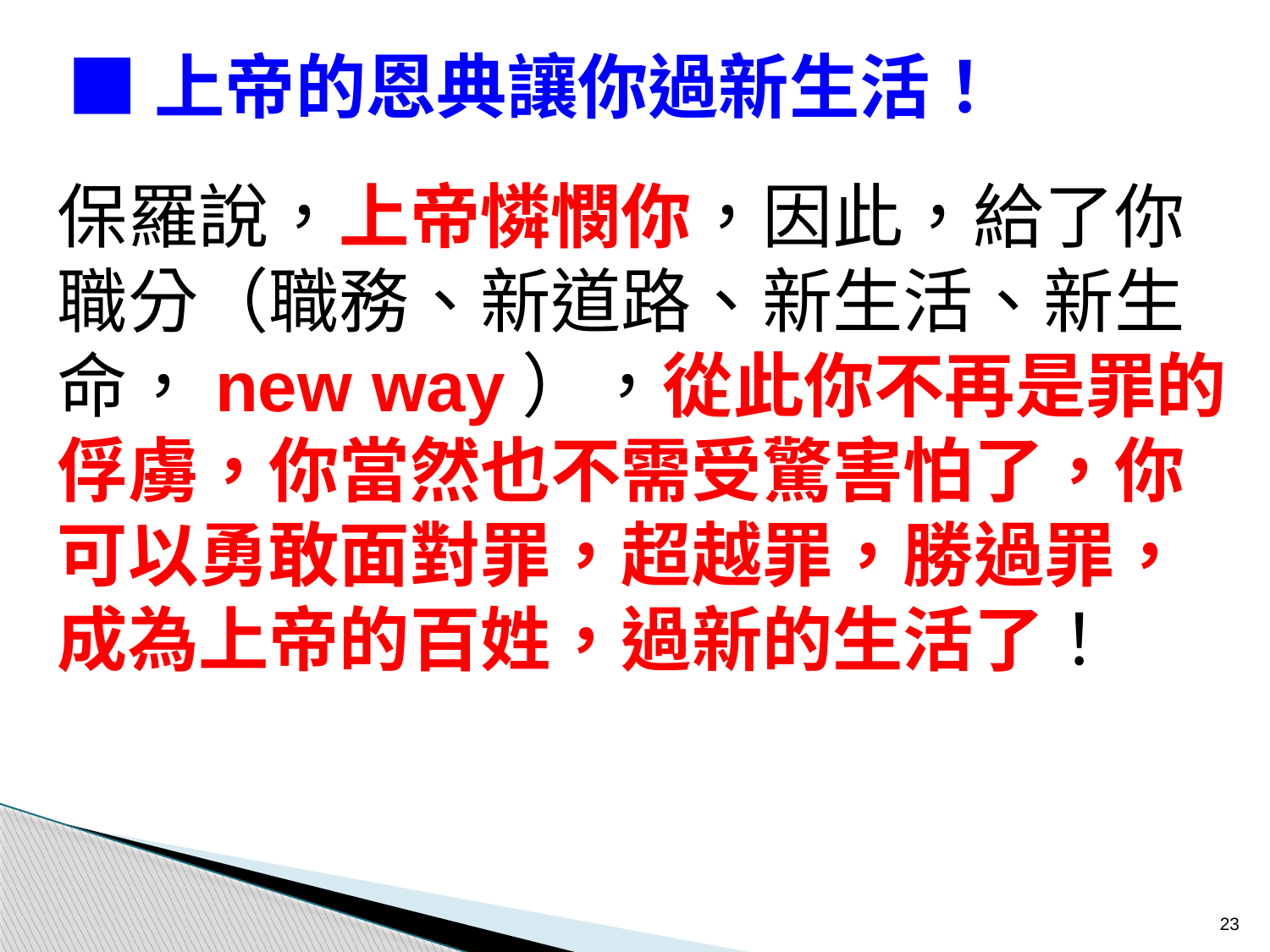

■上帝的恩典讓你過新生活！
保羅說，上帝憐憫你，因此，給了你職分（職務、新道路、新生活、新生命，new way），從此你不再是罪的俘虜，你當然也不需受驚害怕了，你可以勇敢面對罪，超越罪，勝過罪，成為上帝的百姓，過新的生活了！
23